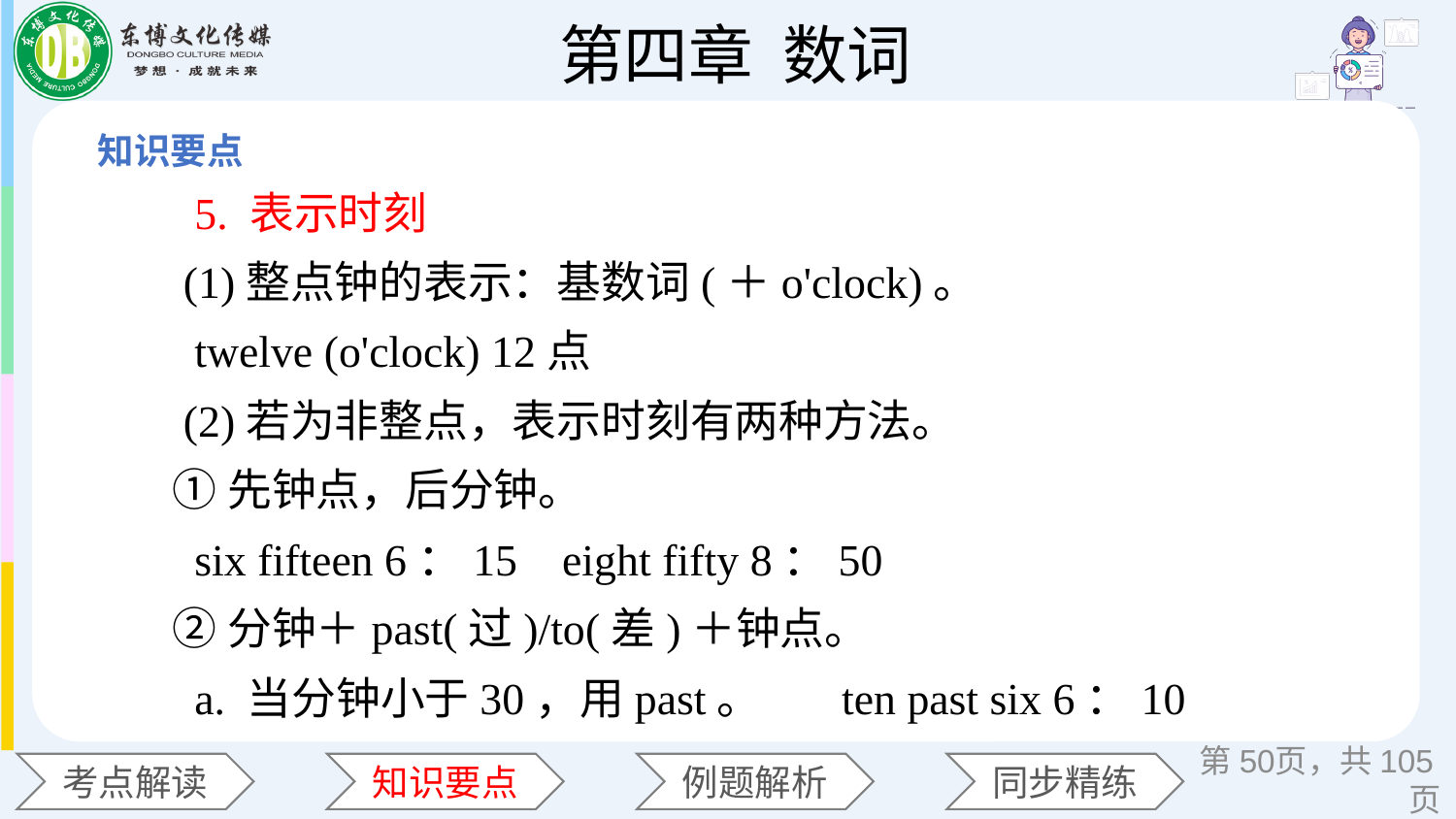

5. 表示时刻
         (1)整点钟的表示：基数词(＋o'clock)。
          twelve (o'clock) 12点
         (2)若为非整点，表示时刻有两种方法。
         ①先钟点，后分钟。
          six fifteen 6：15    eight fifty 8：50
         ②分钟＋past(过)/to(差)＋钟点。
          a. 当分钟小于30，用past。       ten past six 6：10

第50页，共105页